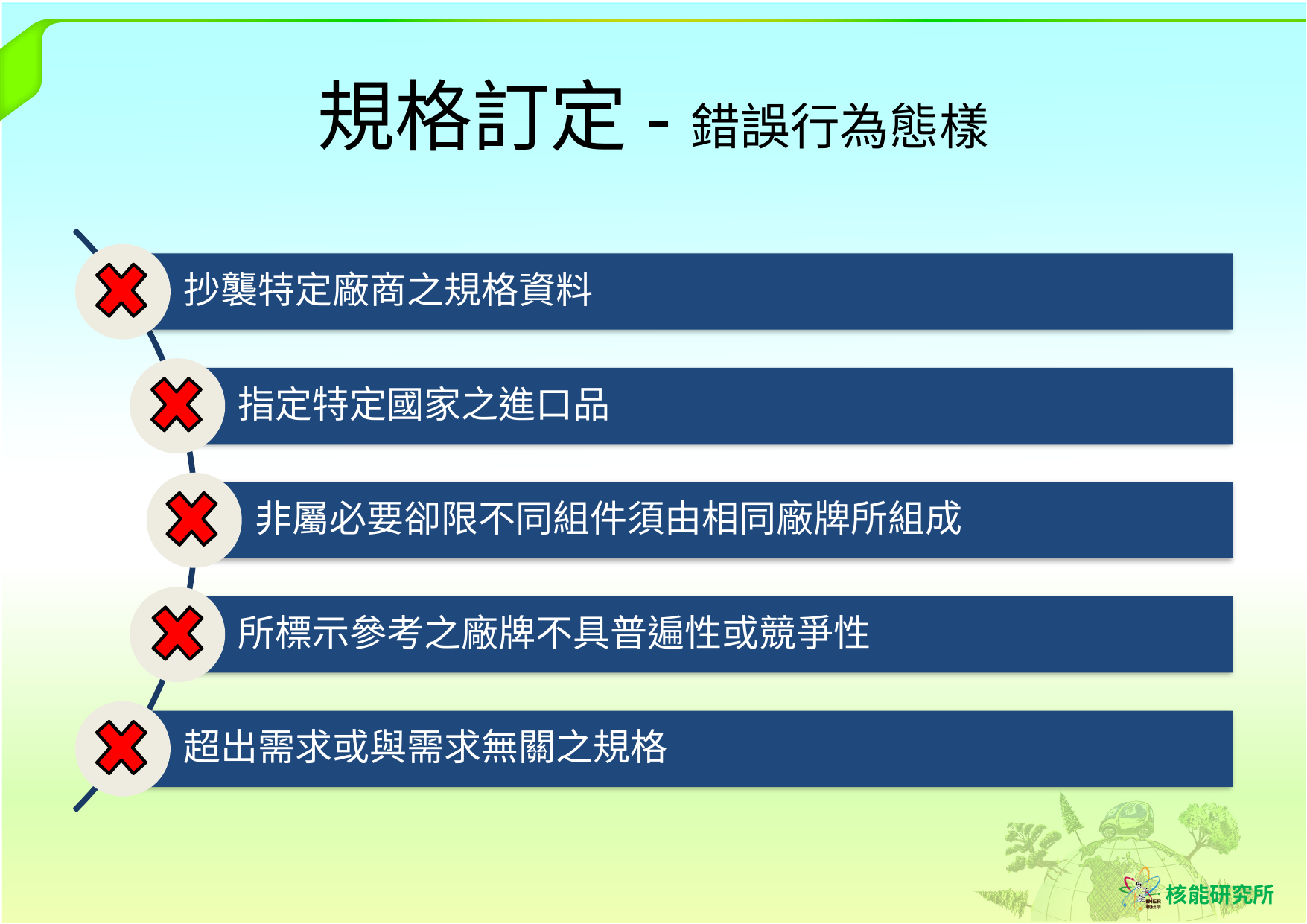

# 規格訂定-錯誤行為態樣
抄襲特定廠商之規格資料
指定特定國家之進口品
非屬必要卻限不同組件須由相同廠牌所組成
所標示參考之廠牌不具普遍性或競爭性
超出需求或與需求無關之規格